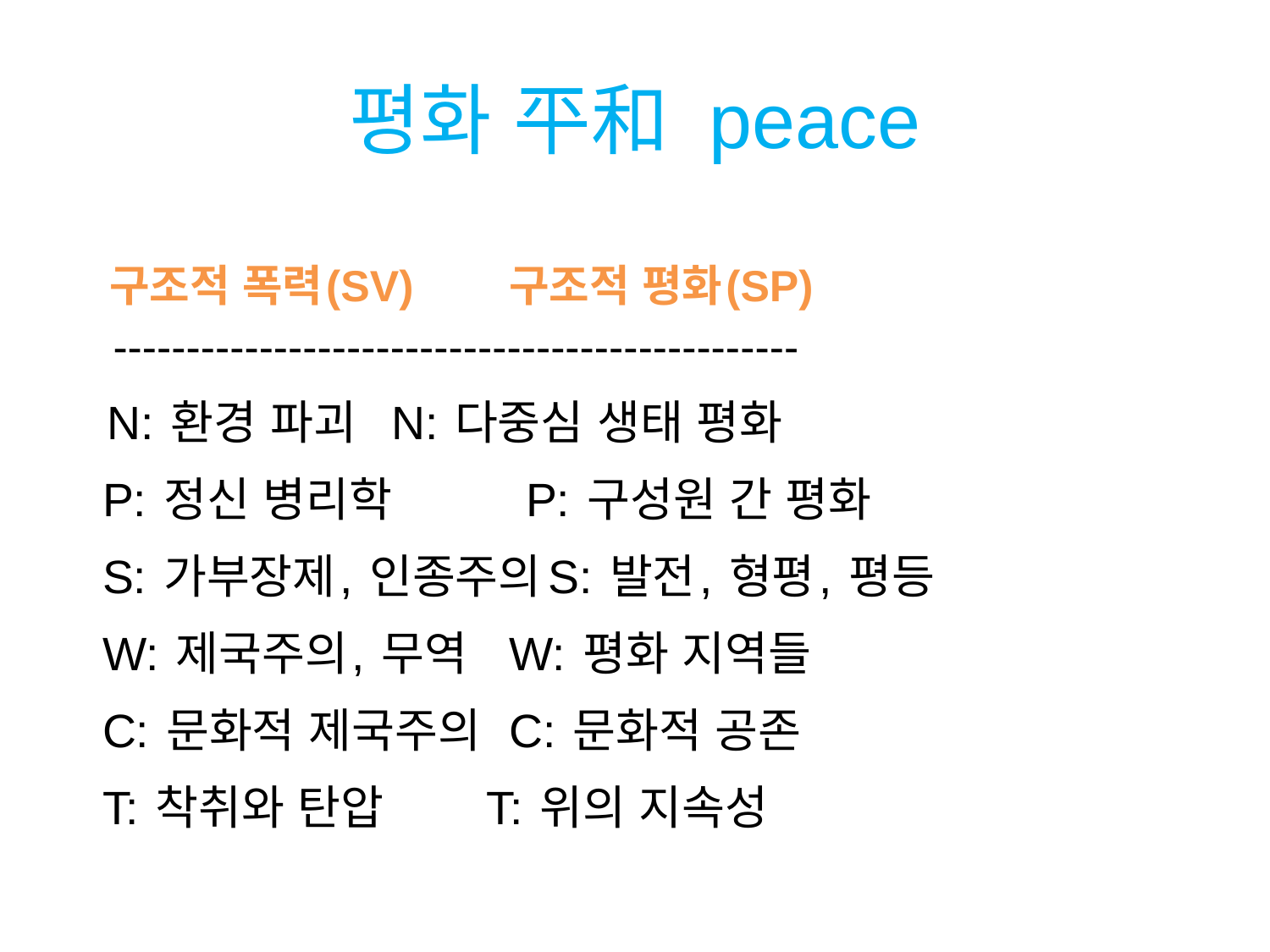

# 평화 平和 peace

     구조적 폭력(SV)   		구조적 평화(SP)
   -----------------------------------------------
   N: 환경 파괴			N: 다중심 생태 평화
  P: 정신 병리학		       P: 구성원 간 평화
  S: 가부장제, 인종주의	S: 발전, 형평, 평등
  W: 제국주의, 무역		W: 평화 지역들
  C: 문화적 제국주의		C: 문화적 공존
  T: 착취와 탄압		       T: 위의 지속성